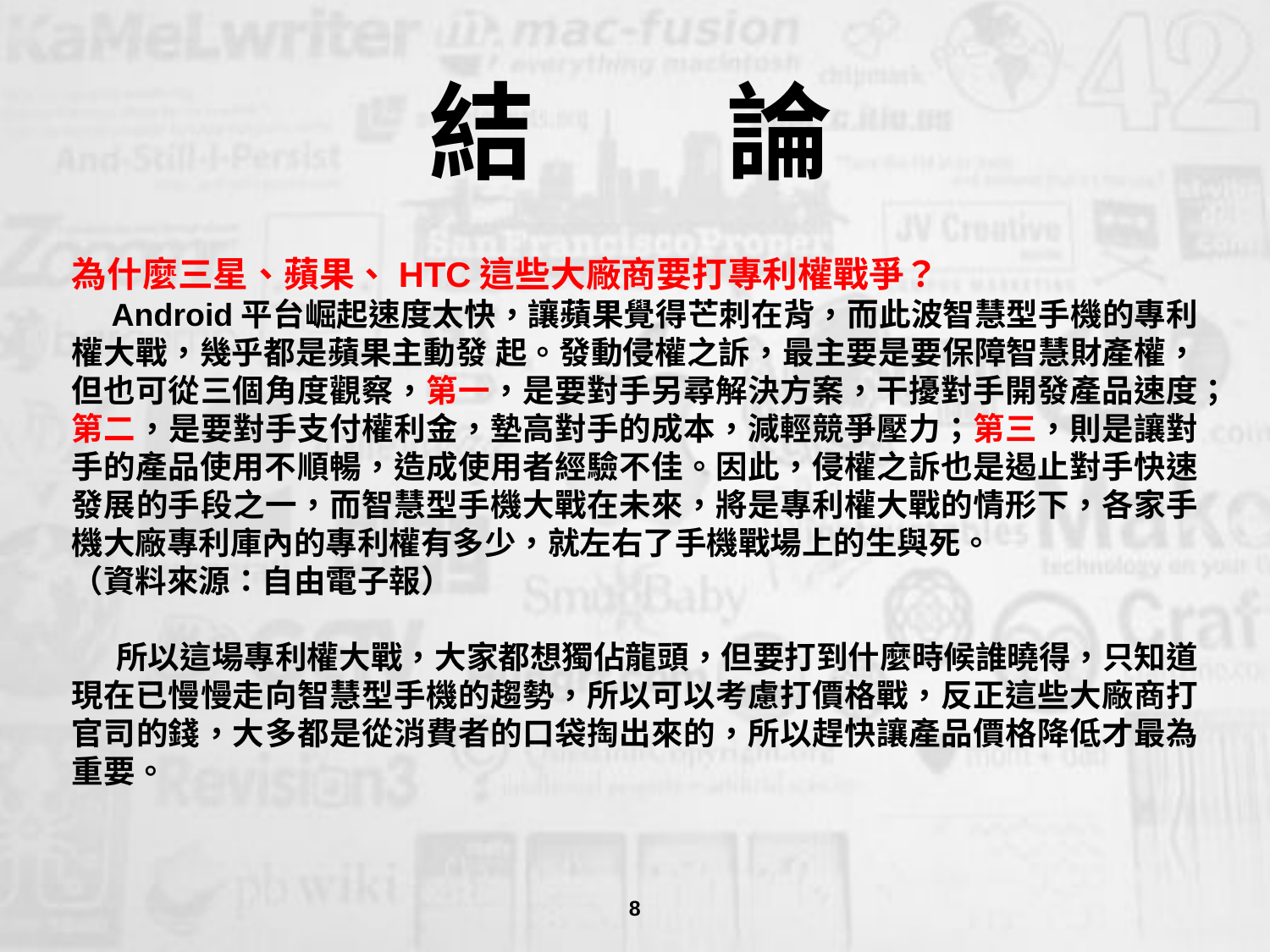

# 結        論

為什麼三星、蘋果、HTC這些大廠商要打專利權戰爭？
　Android平台崛起速度太快，讓蘋果覺得芒刺在背，而此波智慧型手機的專利權大戰，幾乎都是蘋果主動發 起。發動侵權之訴，最主要是要保障智慧財產權，但也可從三個角度觀察，第一，是要對手另尋解決方案，干擾對手開發產品速度；第二，是要對手支付權利金，墊高對手的成本，減輕競爭壓力；第三，則是讓對手的產品使用不順暢，造成使用者經驗不佳。因此，侵權之訴也是遏止對手快速發展的手段之一，而智慧型手機大戰在未來，將是專利權大戰的情形下，各家手機大廠專利庫內的專利權有多少，就左右了手機戰場上的生與死。
（資料來源：自由電子報）

     所以這場專利權大戰，大家都想獨佔龍頭，但要打到什麼時候誰曉得，只知道現在已慢慢走向智慧型手機的趨勢，所以可以考慮打價格戰，反正這些大廠商打官司的錢，大多都是從消費者的口袋掏出來的，所以趕快讓產品價格降低才最為重要。

8